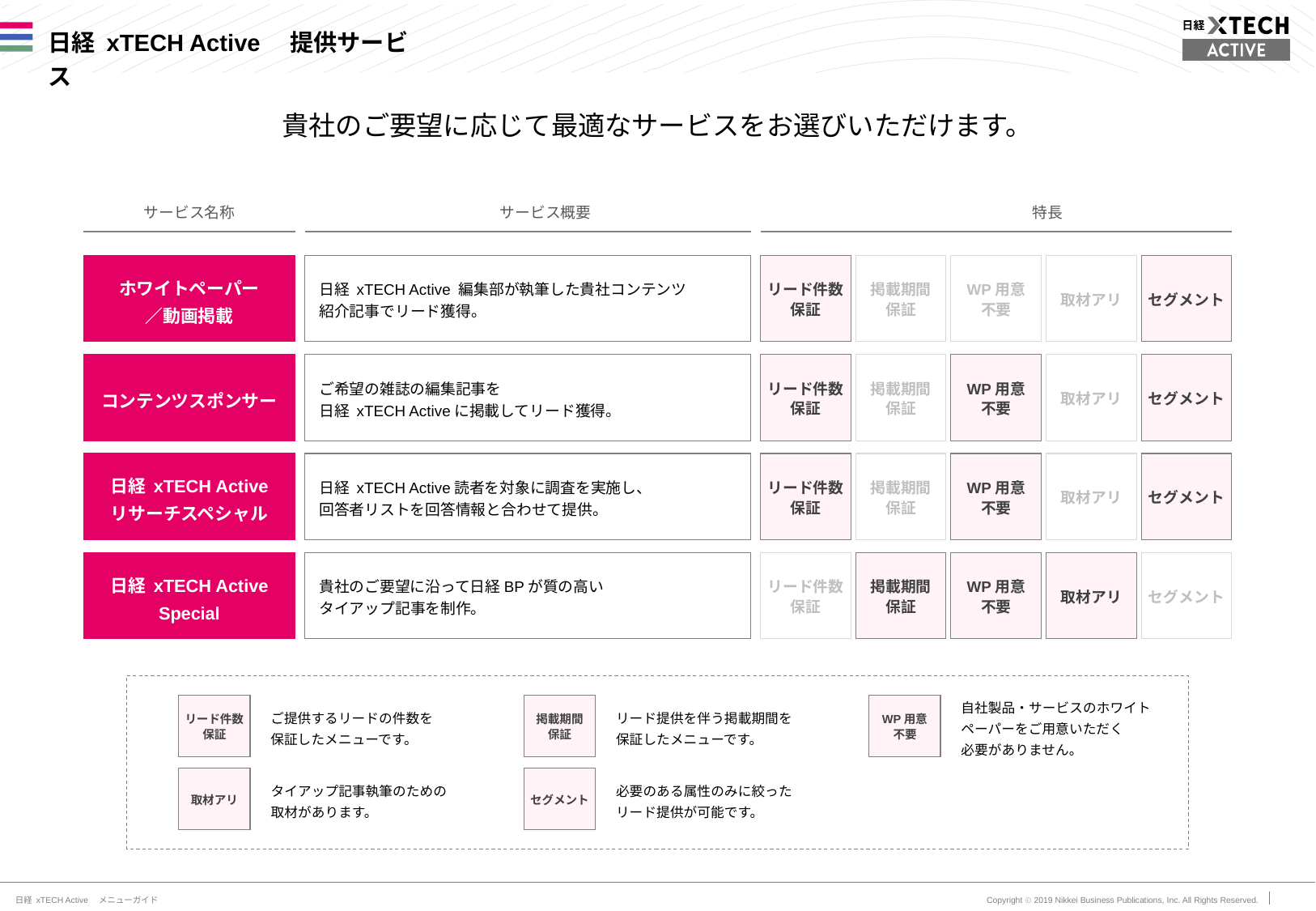

# 日経 xTECH Active　提供サービス
貴社のご要望に応じて最適なサービスをお選びいただけます。
サービス名称
サービス概要
特長
リード件数
保証
掲載期間
保証
WP用意
不要
取材アリ
セグメント
ホワイトペーパー
／動画掲載
日経 xTECH Active 編集部が執筆した貴社コンテンツ
紹介記事でリード獲得。
コンテンツスポンサー
ご希望の雑誌の編集記事を
日経 xTECH Activeに掲載してリード獲得。
日経 xTECH Active
リサーチスペシャル
日経 xTECH Active読者を対象に調査を実施し、
回答者リストを回答情報と合わせて提供。
日経 xTECH Active
Special
貴社のご要望に沿って日経BPが質の高い
タイアップ記事を制作。
リード件数
保証
掲載期間
保証
WP用意
不要
取材アリ
セグメント
リード件数
保証
掲載期間
保証
WP用意
不要
取材アリ
セグメント
リード件数
保証
掲載期間
保証
WP用意
不要
取材アリ
セグメント

自社製品・サービスのホワイト
ペーパーをご用意いただく
必要がありません。
WP用意
不要
リード件数
保証
ご提供するリードの件数を
保証したメニューです。
掲載期間
保証
リード提供を伴う掲載期間を
保証したメニューです。
取材アリ
タイアップ記事執筆のための
取材があります。
セグメント
必要のある属性のみに絞った
リード提供が可能です。